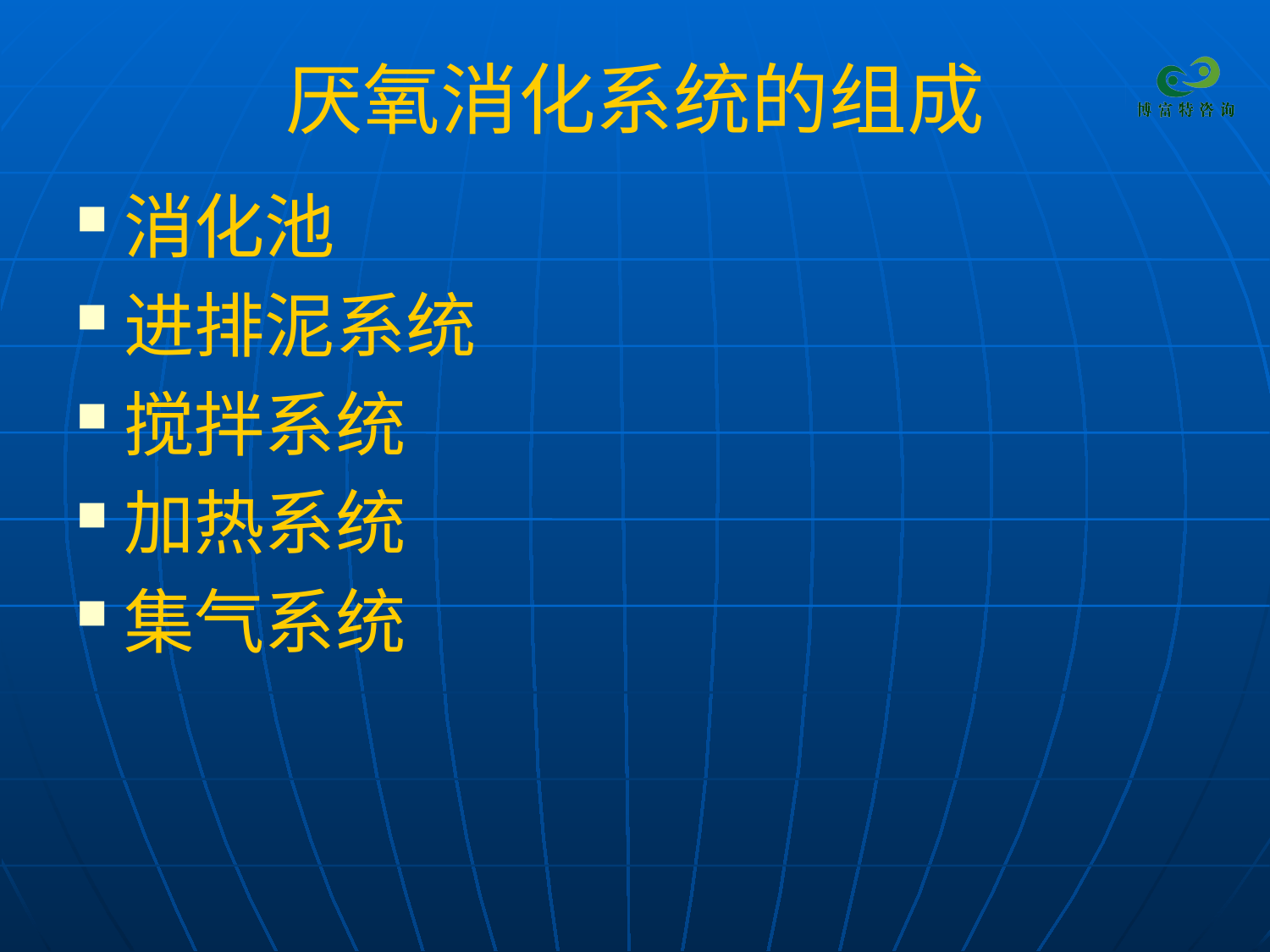

# 厌氧消化系统的组成
消化池
进排泥系统
搅拌系统
加热系统
集气系统